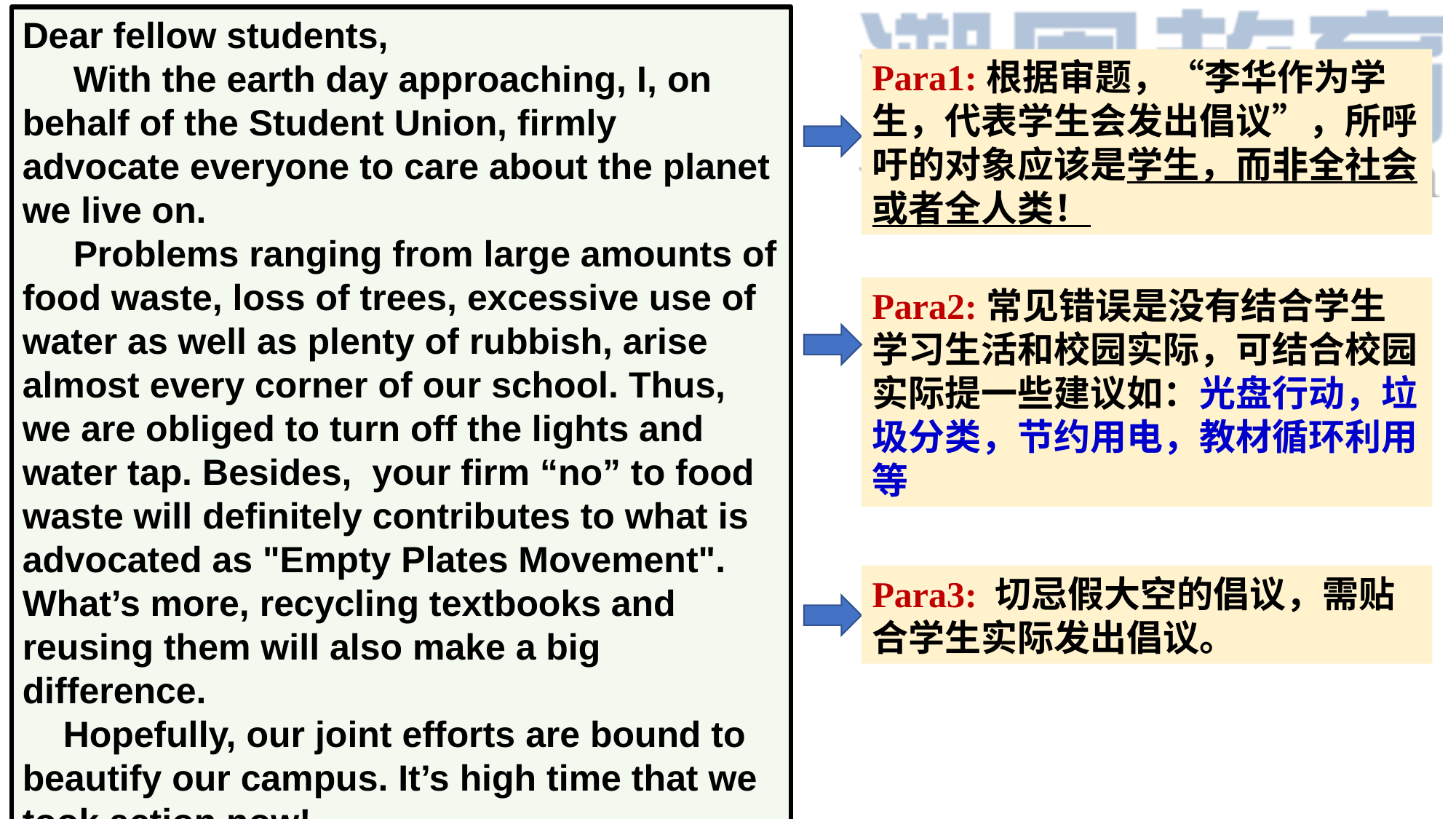

Dear fellow students,
     With the earth day approaching, I, on behalf of the Student Union, firmly advocate everyone to care about the planet we live on.
     Problems ranging from large amounts of food waste, loss of trees, excessive use of water as well as plenty of rubbish, arise almost every corner of our school. Thus, we are obliged to turn off the lights and water tap. Besides,  your firm “no” to food waste will definitely contributes to what is advocated as "Empty Plates Movement". What’s more, recycling textbooks and reusing them will also make a big difference.
    Hopefully, our joint efforts are bound to beautify our campus. It’s high time that we took action now!
                                               Students’ Union
Para1:根据审题，“李华作为学生，代表学生会发出倡议”，所呼吁的对象应该是学生，而非全社会或者全人类！

Para2:常见错误是没有结合学生学习生活和校园实际，可结合校园实际提一些建议如：光盘行动，垃圾分类，节约用电，教材循环利用等

Para3: 切忌假大空的倡议，需贴合学生实际发出倡议。